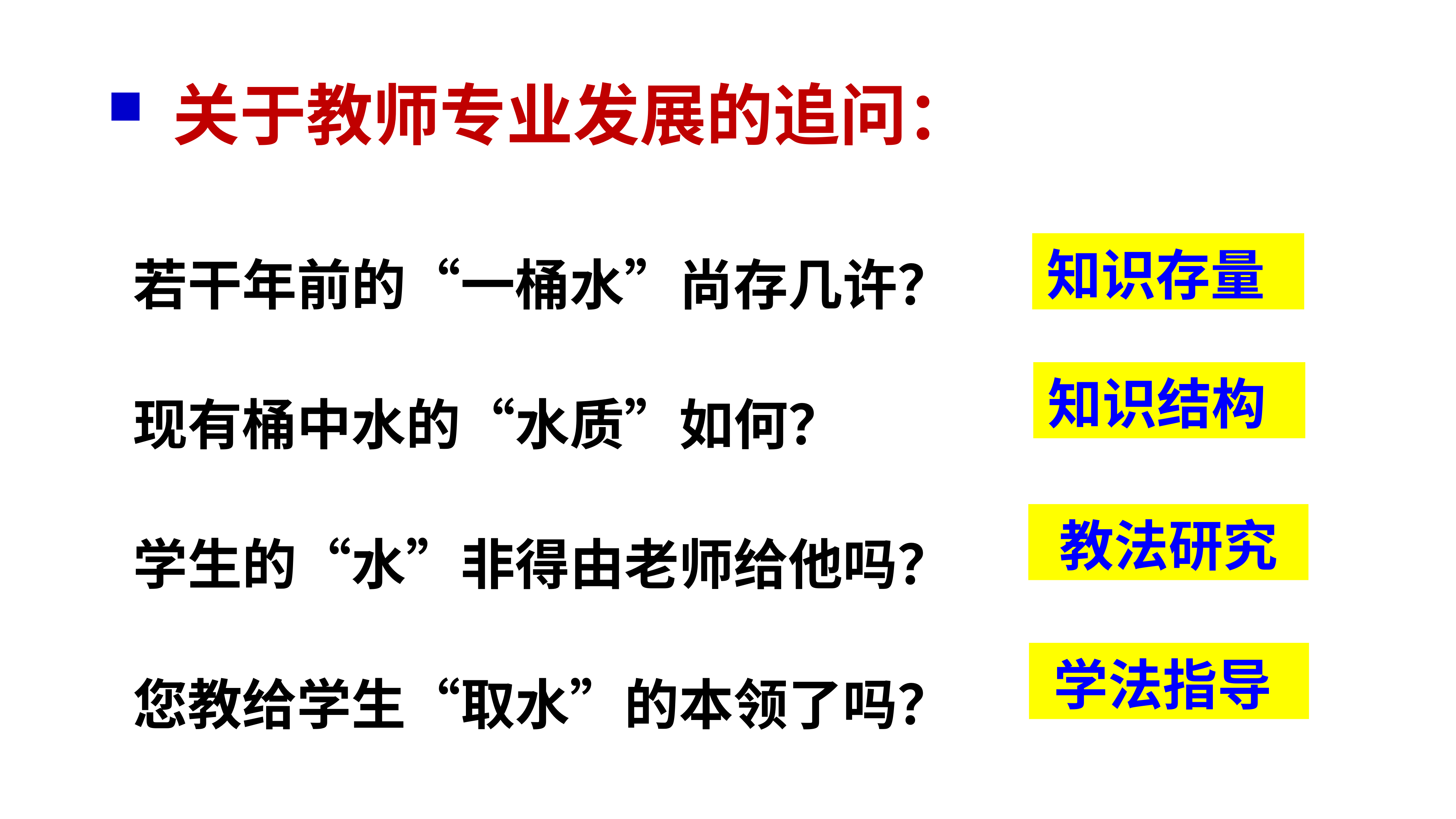

关于教师专业发展的追问：
若干年前的“一桶水”尚存几许？
现有桶中水的“水质”如何？
学生的“水”非得由老师给他吗？
您教给学生“取水”的本领了吗？

知识存量
知识结构
教法研究
学法指导